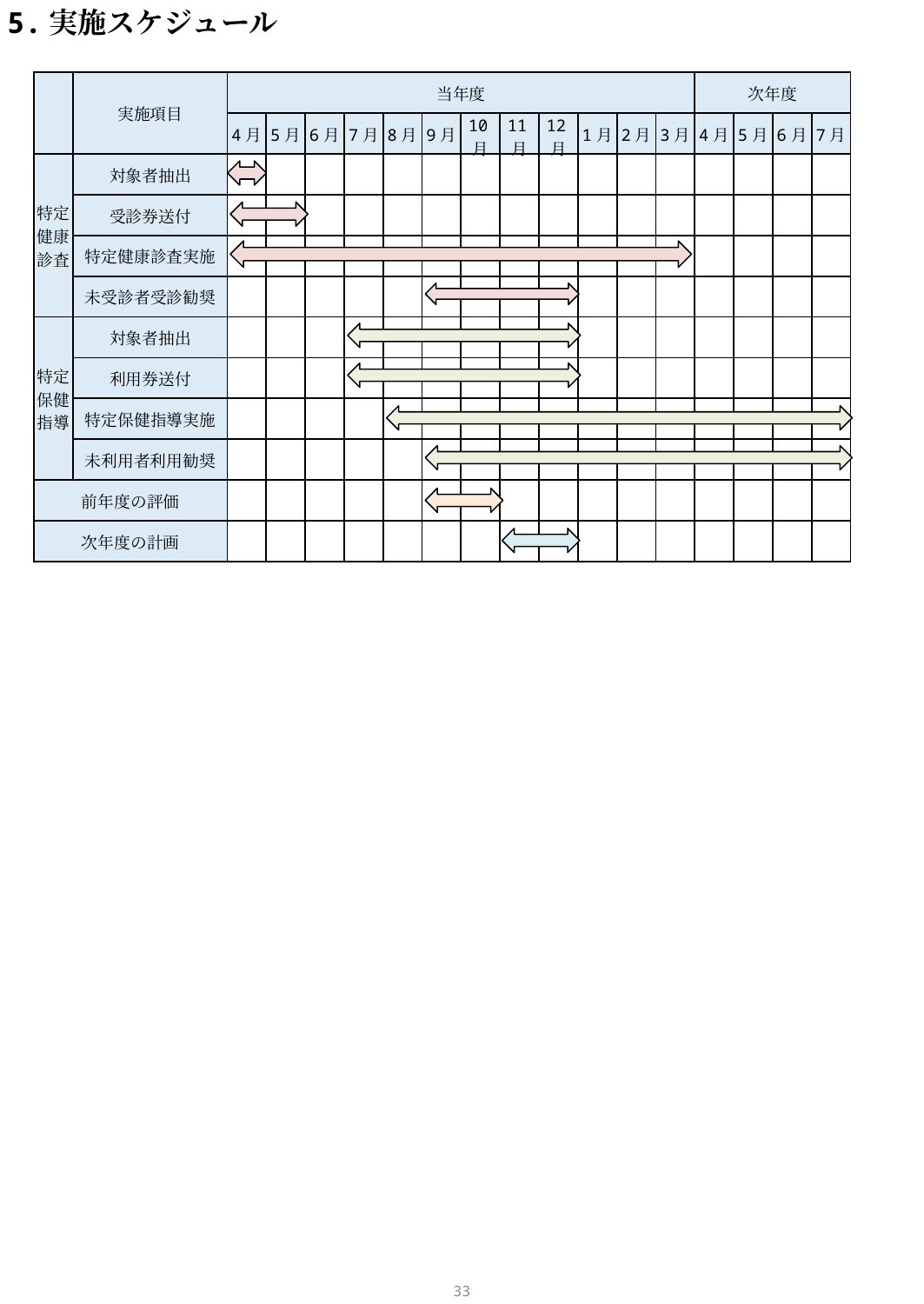

5.実施スケジュール
|  | 実施項目 | 当年度 |  |  |  |  |  |  |  |  |  |  |  | 次年度 |  |  |  |
| --- | --- | --- | --- | --- | --- | --- | --- | --- | --- | --- | --- | --- | --- | --- | --- | --- | --- |
|  |  | 4月 | 5月 | 6月 | 7月 | 8月 | 9月 | 10月 | 11月 | 12月 | 1月 | 2月 | 3月 | 4月 | 5月 | 6月 | 7月 |
| 特定健康診査 | 対象者抽出 |  |  |  |  |  |  |  |  |  |  |  |  |  |  |  |  |
|  | 受診券送付 |  |  |  |  |  |  |  |  |  |  |  |  |  |  |  |  |
|  | 特定健康診査実施 |  |  |  |  |  |  |  |  |  |  |  |  |  |  |  |  |
|  | 未受診者受診勧奨 |  |  |  |  |  |  |  |  |  |  |  |  |  |  |  |  |
| 特定保健指導 | 対象者抽出 |  |  |  |  |  |  |  |  |  |  |  |  |  |  |  |  |
|  | 利用券送付 |  |  |  |  |  |  |  |  |  |  |  |  |  |  |  |  |
|  | 特定保健指導実施 |  |  |  |  |  |  |  |  |  |  |  |  |  |  |  |  |
|  | 未利用者利用勧奨 |  |  |  |  |  |  |  |  |  |  |  |  |  |  |  |  |
| 前年度の評価 |  |  |  |  |  |  |  |  |  |  |  |  |  |  |  |  |  |
| 次年度の計画 |  |  |  |  |  |  |  |  |  |  |  |  |  |  |  |  |  |

33